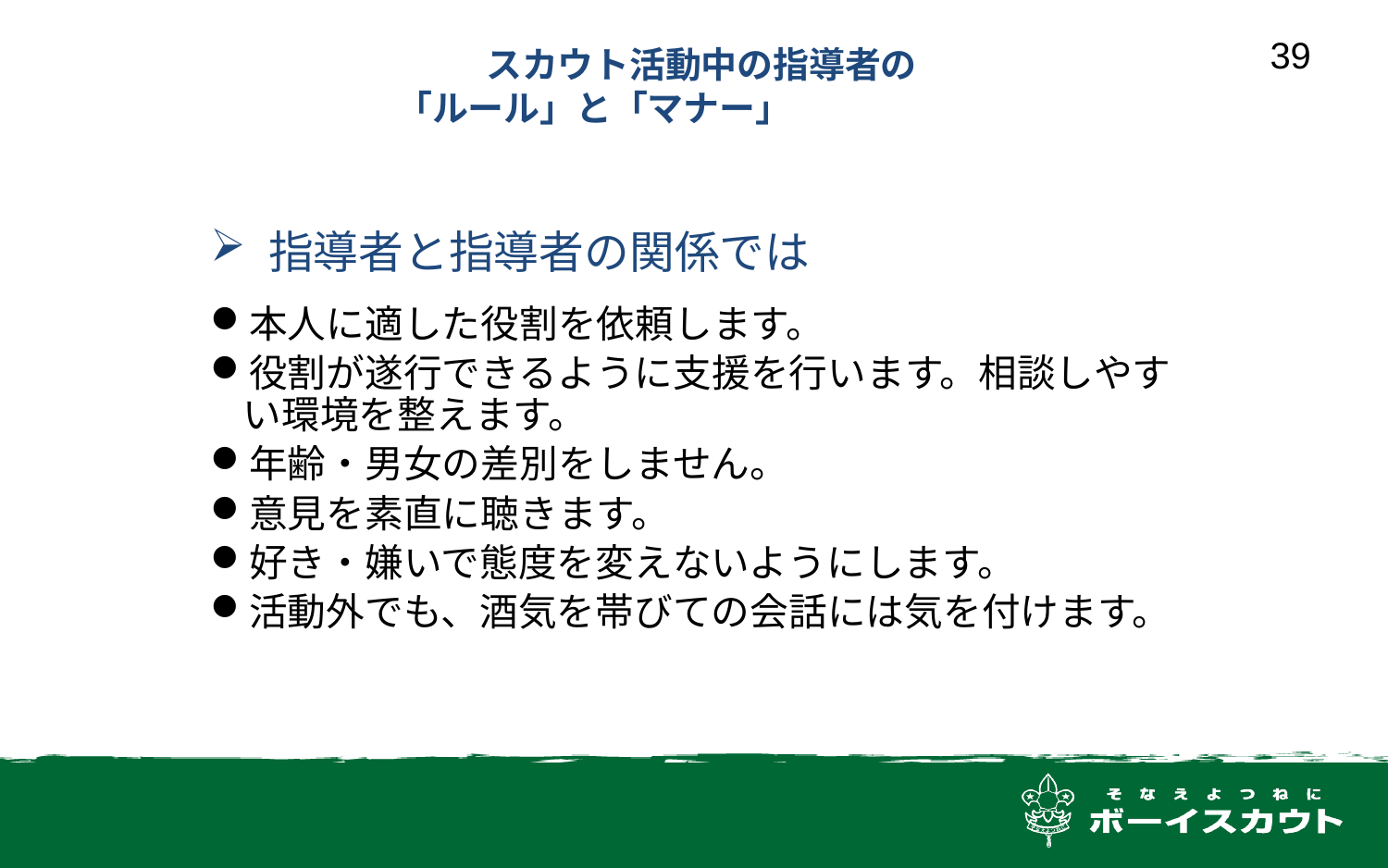

39
スカウト活動中の指導者の
「ルール」と「マナー」
指導者と指導者の関係では
本人に適した役割を依頼します。
役割が遂行できるように支援を行います。相談しやすい環境を整えます。
年齢・男女の差別をしません。
意見を素直に聴きます。
好き・嫌いで態度を変えないようにします。
活動外でも、酒気を帯びての会話には気を付けます。